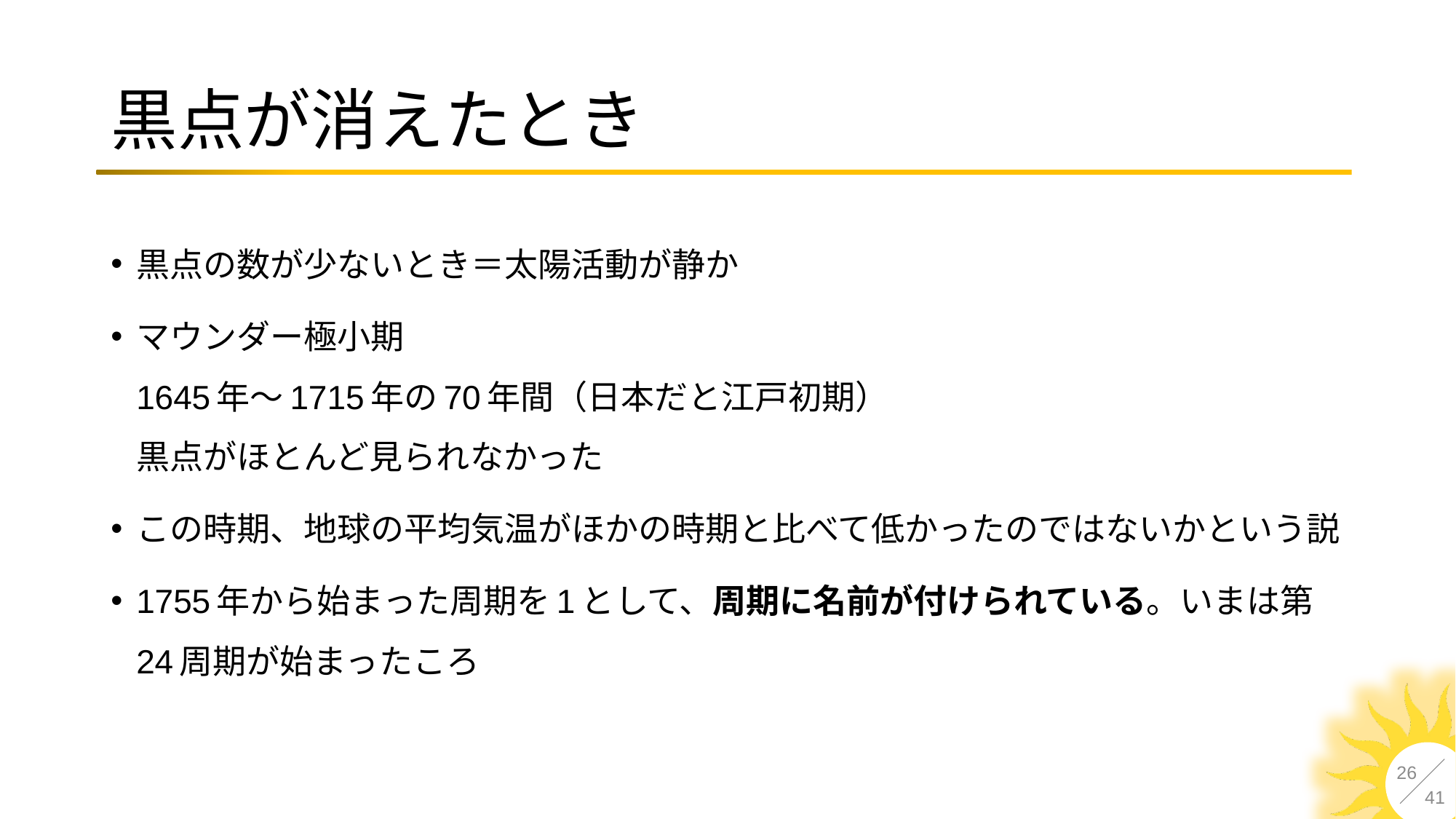

# 黒点が消えたとき
黒点の数が少ないとき＝太陽活動が静か
マウンダー極小期
1645年～1715年の70年間（日本だと江戸初期）
黒点がほとんど見られなかった
この時期、地球の平均気温がほかの時期と比べて低かったのではないかという説
1755年から始まった周期を1として、周期に名前が付けられている。いまは第24周期が始まったころ
26